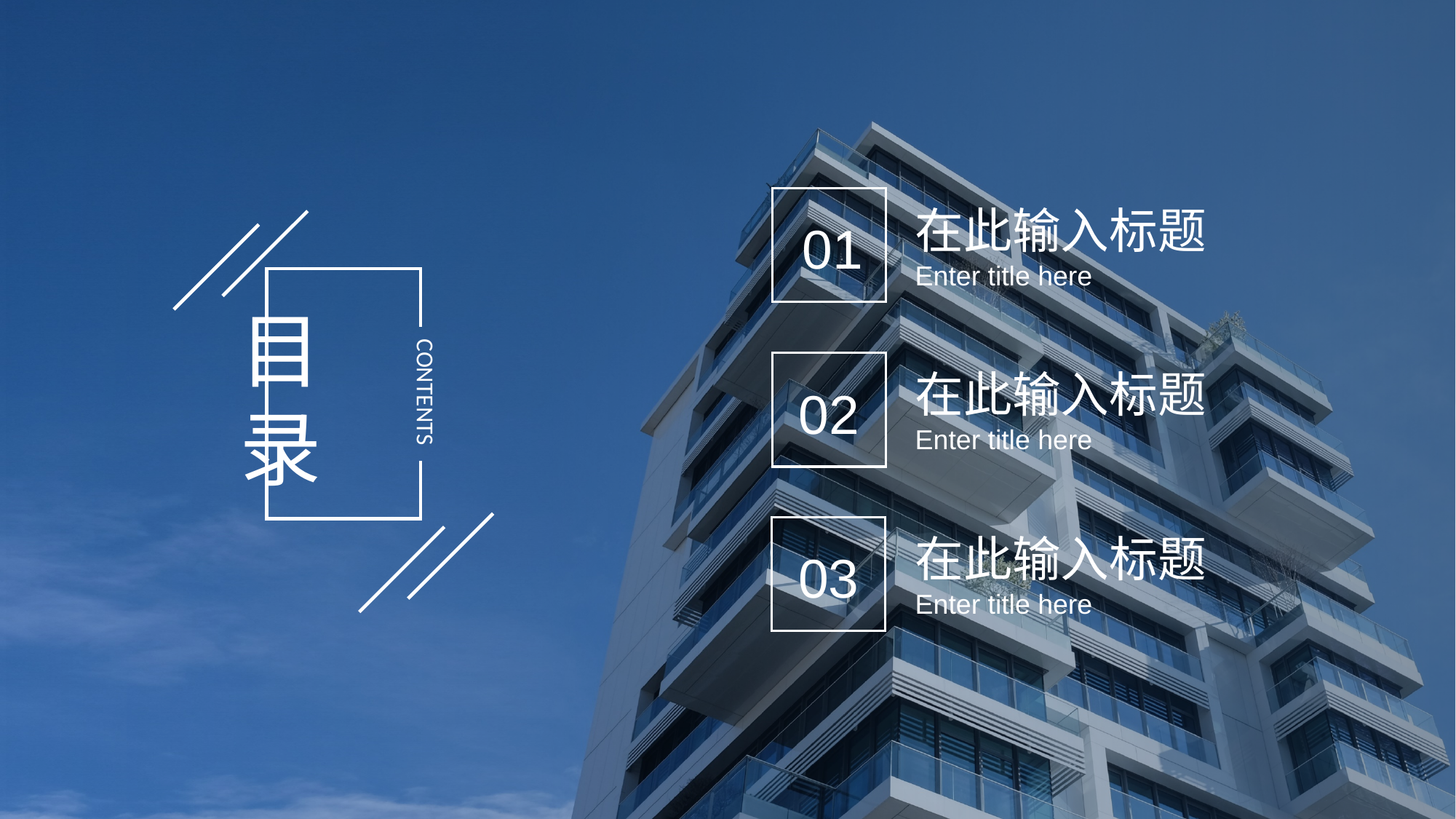

在此输入标题
Enter title here
01
目
录
CONTENTS

在此输入标题
Enter title here
02

在此输入标题
Enter title here
03